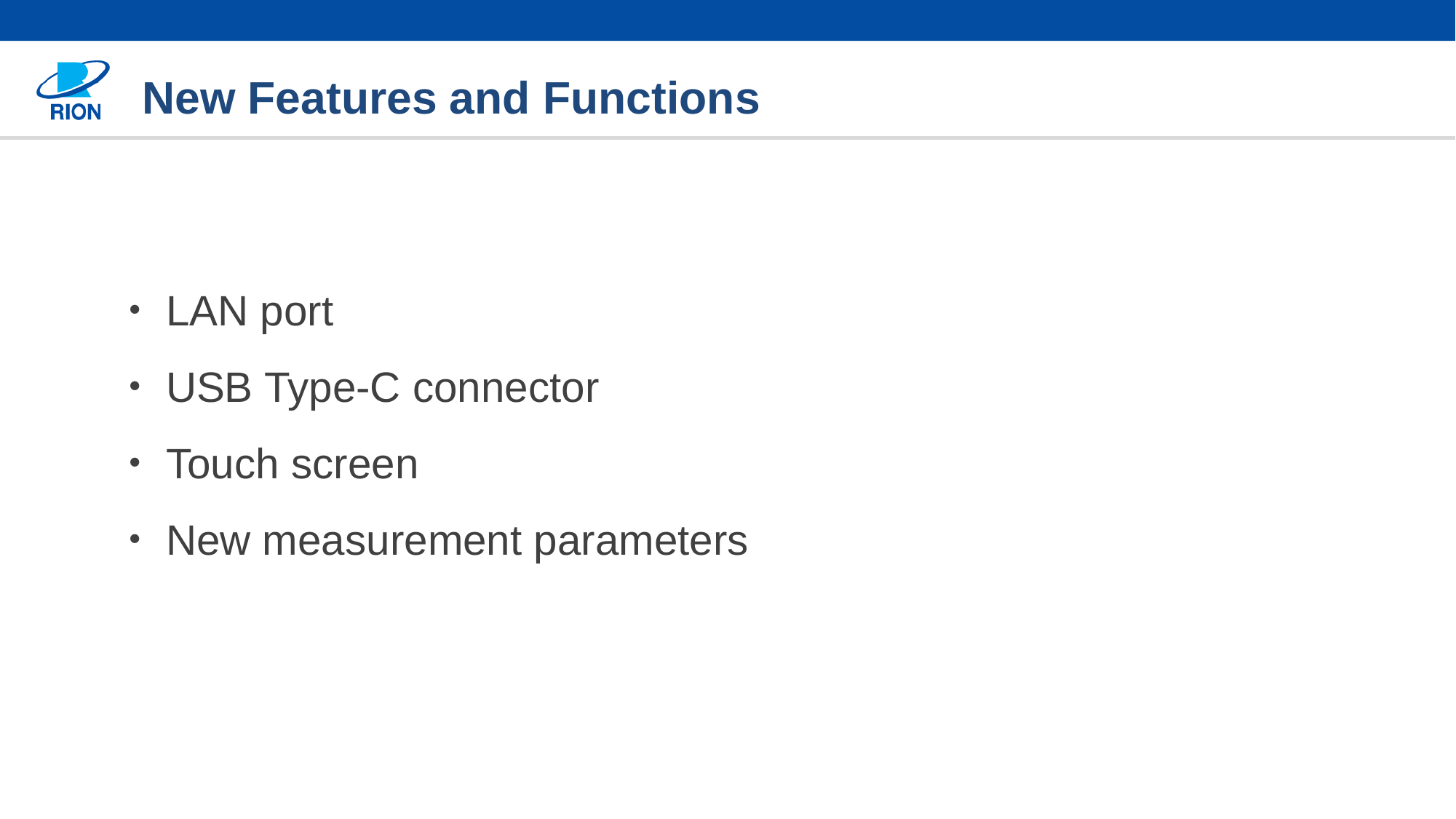

# New Features and Functions
・LAN port
・USB Type-C connector
・Touch screen
・New measurement parameters